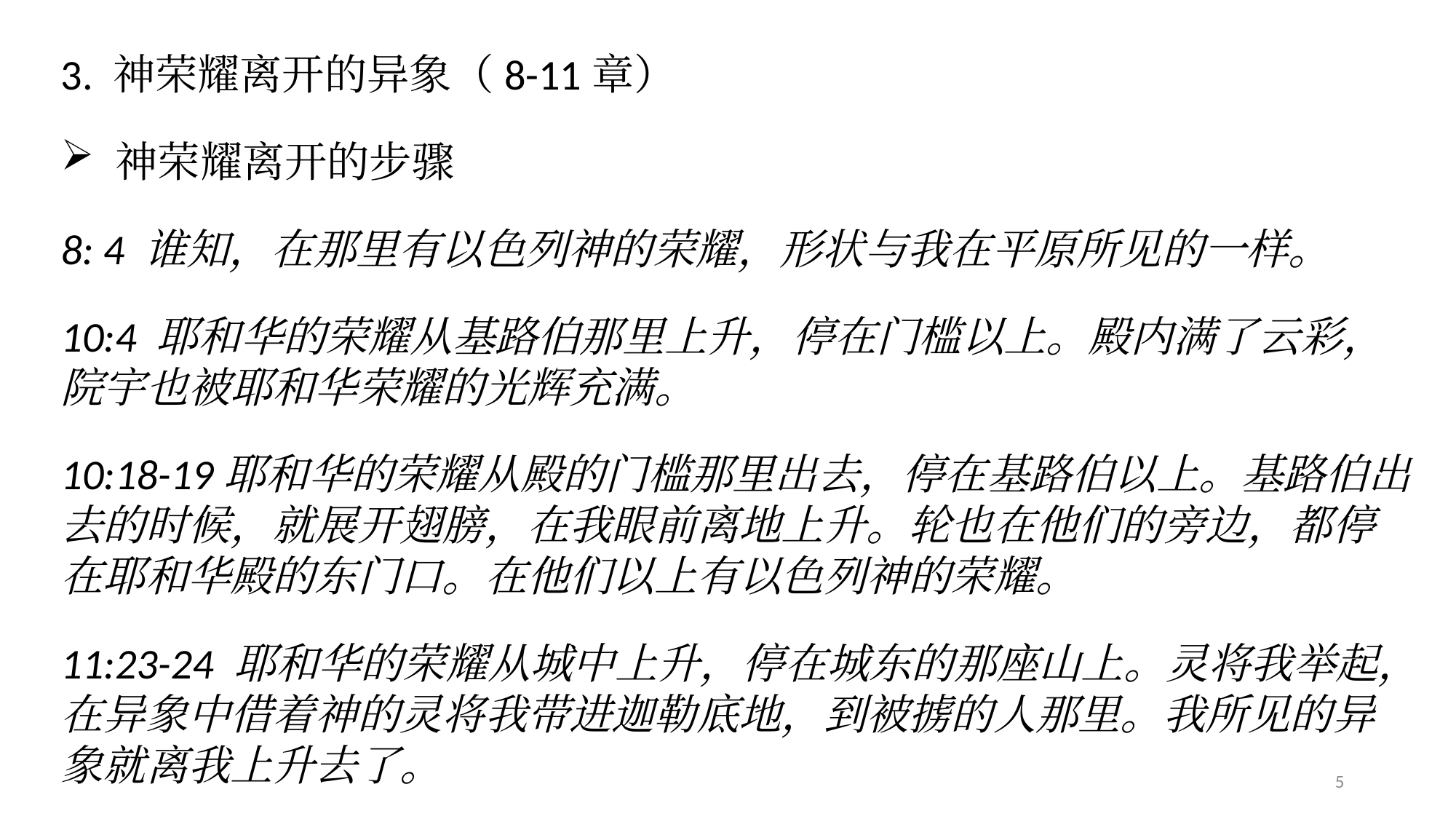

3. 神荣耀离开的异象（8-11章）
神荣耀离开的步骤
8: 4 谁知，在那里有以色列神的荣耀，形状与我在平原所见的一样。
10:4 耶和华的荣耀从基路伯那里上升，停在门槛以上。殿内满了云彩，院宇也被耶和华荣耀的光辉充满。
10:18-19耶和华的荣耀从殿的门槛那里出去，停在基路伯以上。基路伯出去的时候，就展开翅膀，在我眼前离地上升。轮也在他们的旁边，都停在耶和华殿的东门口。在他们以上有以色列神的荣耀。
11:23-24 耶和华的荣耀从城中上升，停在城东的那座山上。灵将我举起，在异象中借着神的灵将我带进迦勒底地，到被掳的人那里。我所见的异象就离我上升去了。
5